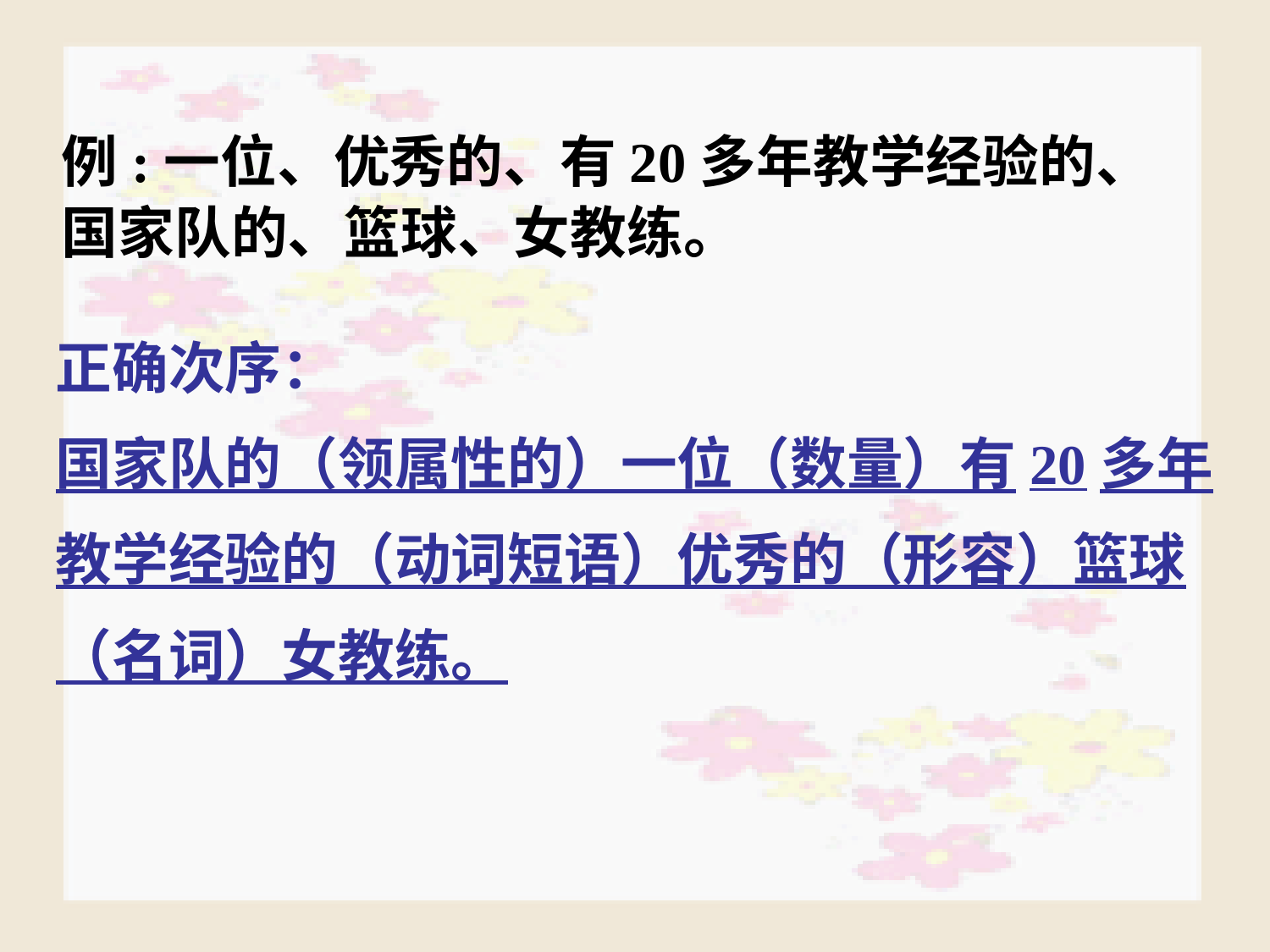

例:一位、优秀的、有20多年教学经验的、
国家队的、篮球、女教练。
正确次序：
国家队的（领属性的）一位（数量）有20多年
教学经验的（动词短语）优秀的（形容）篮球
（名词）女教练。